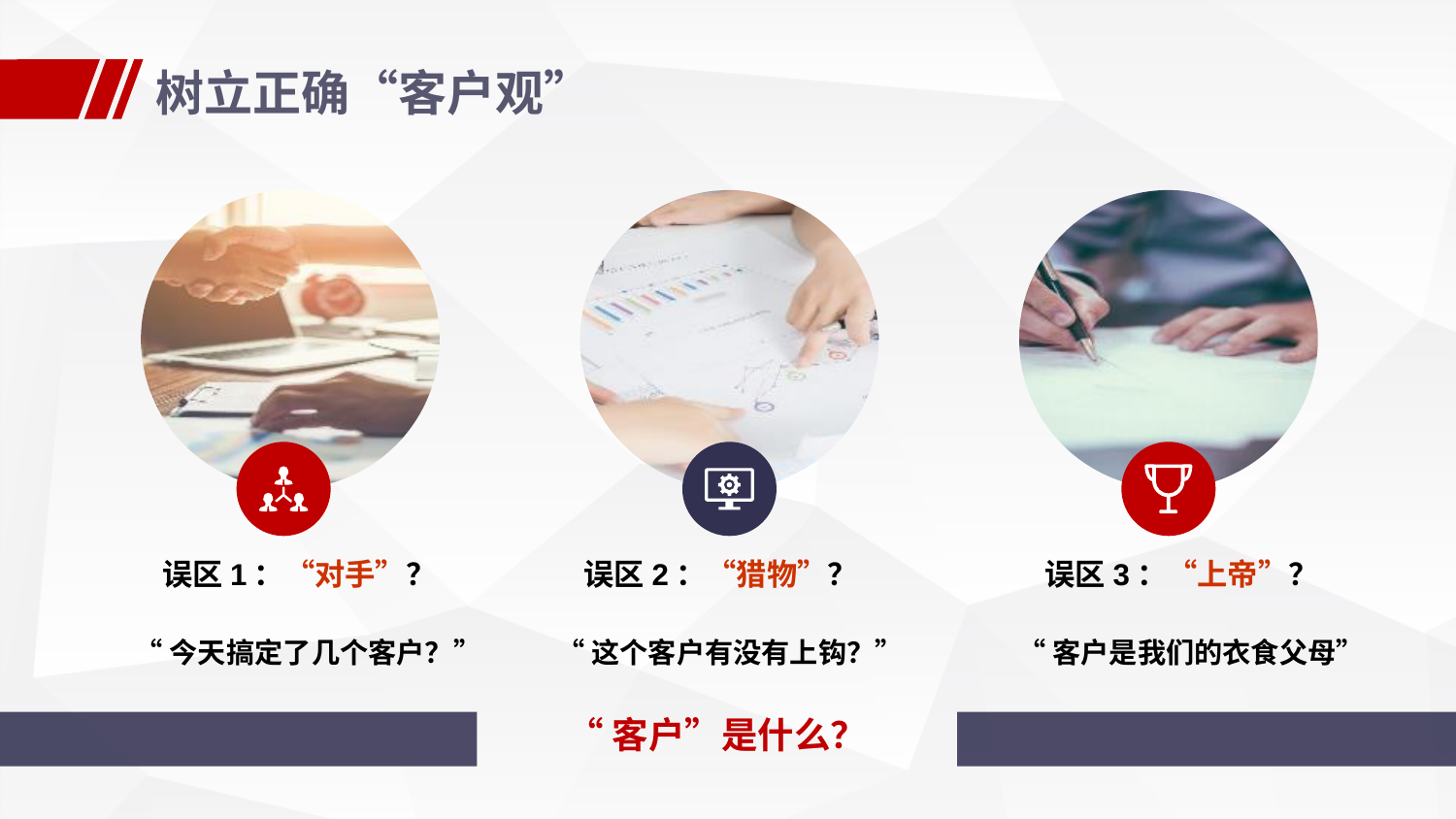

树立正确“客户观”

误区1：“对手”？
误区2：“猎物”？
误区3：“上帝”？

“今天搞定了几个客户？”
“这个客户有没有上钩？”
“客户是我们的衣食父母”
“客户”是什么？